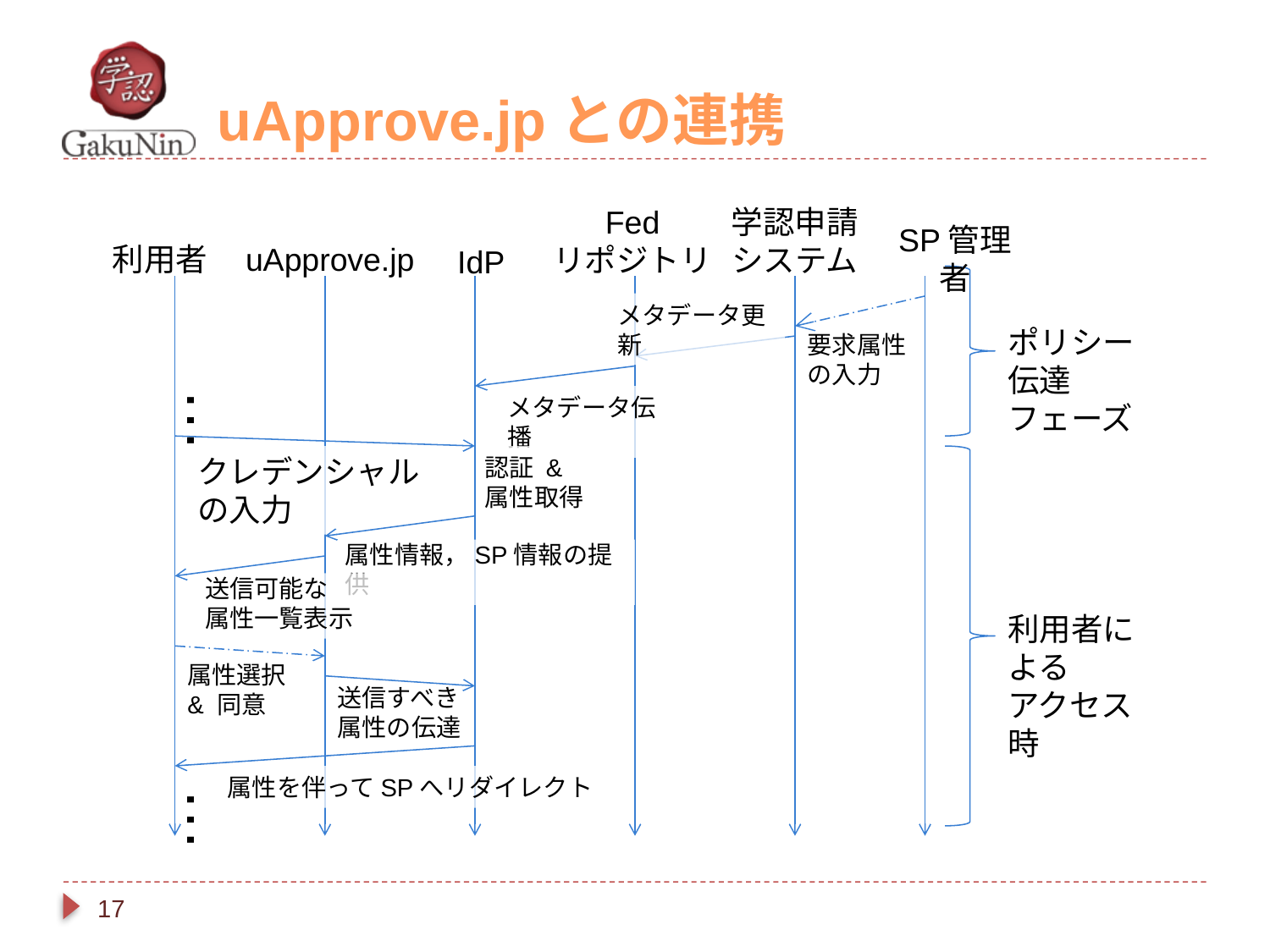

# uApprove.jpとの連携
学認申請システム
Fed
リポジトリ
SP管理者
利用者
uApprove.jp
IdP

メタデータ更新
ポリシー伝達
フェーズ
要求属性
の入力
…
メタデータ伝播
クレデンシャルの入力
認証 &
属性取得

属性情報，SP情報の提供
送信可能な
属性一覧表示
利用者による
アクセス時
属性選択
& 同意
送信すべき属性の伝達
属性を伴ってSPへリダイレクト
…
17